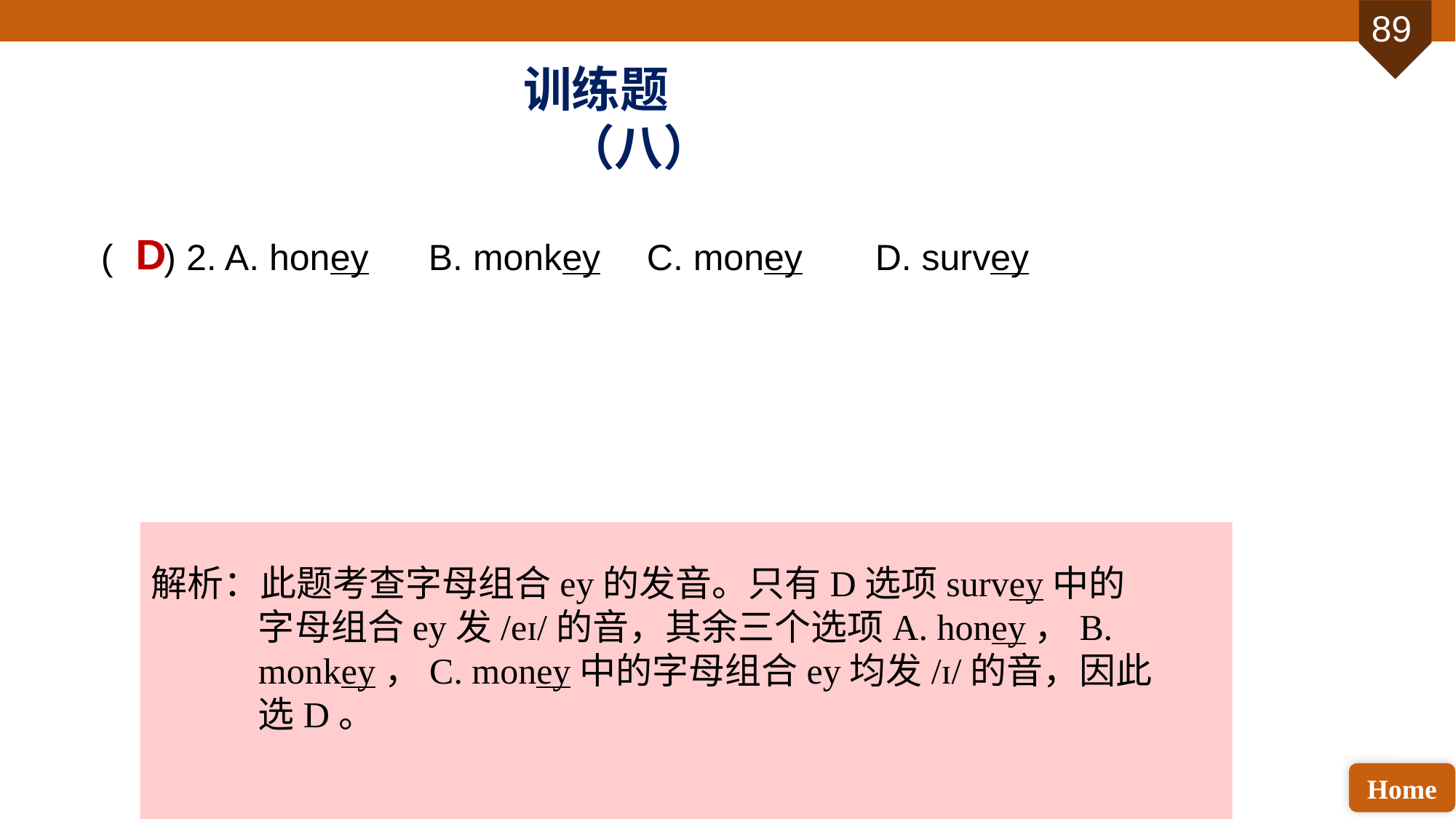

训练题（八）
(     ) 2. A. honey 	B. monkey 	C. money	 D. survey
D

解析：此题考查字母组合ey的发音。只有D选项survey中的字母组合ey发/eɪ/的音，其余三个选项A. honey，B. monkey，C. money中的字母组合ey均发/ɪ/的音，因此选D。